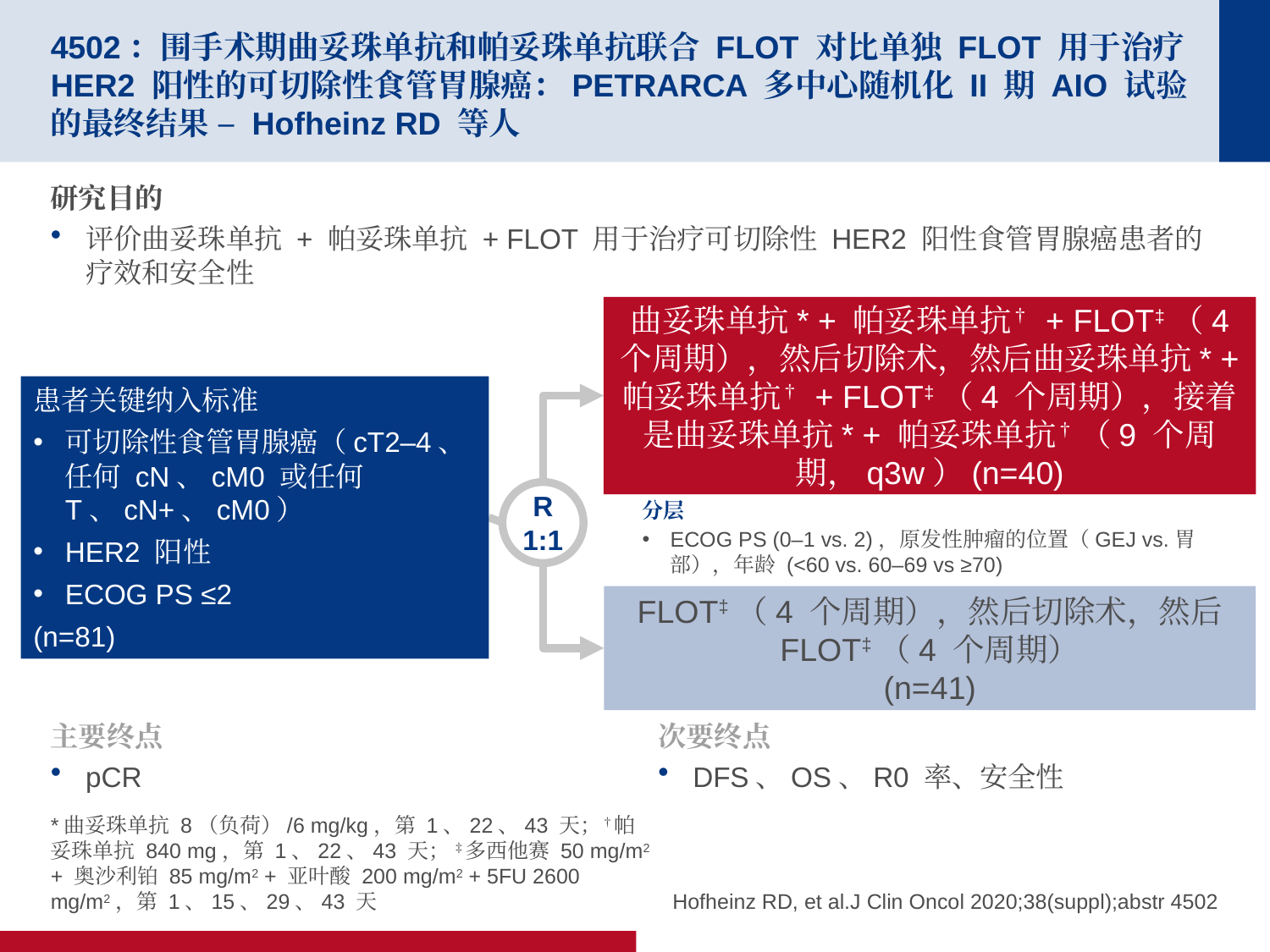

# 4502：围手术期曲妥珠单抗和帕妥珠单抗联合 FLOT 对比单独 FLOT 用于治疗 HER2 阳性的可切除性食管胃腺癌：PETRARCA 多中心随机化 II 期 AIO 试验的最终结果 – Hofheinz RD 等人
研究目的
评价曲妥珠单抗 + 帕妥珠单抗 + FLOT 用于治疗可切除性 HER2 阳性食管胃腺癌患者的疗效和安全性
曲妥珠单抗* + 帕妥珠单抗† + FLOT‡（4 个周期），然后切除术，然后曲妥珠单抗* + 帕妥珠单抗† + FLOT‡（4 个周期），接着是曲妥珠单抗* + 帕妥珠单抗† （9 个周期，q3w）(n=40)
患者关键纳入标准
可切除性食管胃腺癌（cT2–4、任何 cN、cM0 或任何 T、cN+、cM0）
HER2 阳性
ECOG PS ≤2
(n=81)
R
1:1
分层
ECOG PS (0–1 vs. 2)，原发性肿瘤的位置（GEJ vs.胃部），年龄 (<60 vs. 60–69 vs ≥70)
FLOT‡（4 个周期），然后切除术，然后 FLOT‡（4 个周期）
(n=41)
主要终点
pCR

次要终点
DFS、OS、R0 率、安全性
*曲妥珠单抗 8（负荷）/6 mg/kg，第 1、22、43 天；†帕妥珠单抗 840 mg，第 1、22、43 天； ‡多西他赛 50 mg/m2 + 奥沙利铂 85 mg/m2 + 亚叶酸 200 mg/m2 + 5FU 2600 mg/m2，第 1、15、29、43 天
Hofheinz RD, et al.J Clin Oncol 2020;38(suppl);abstr 4502